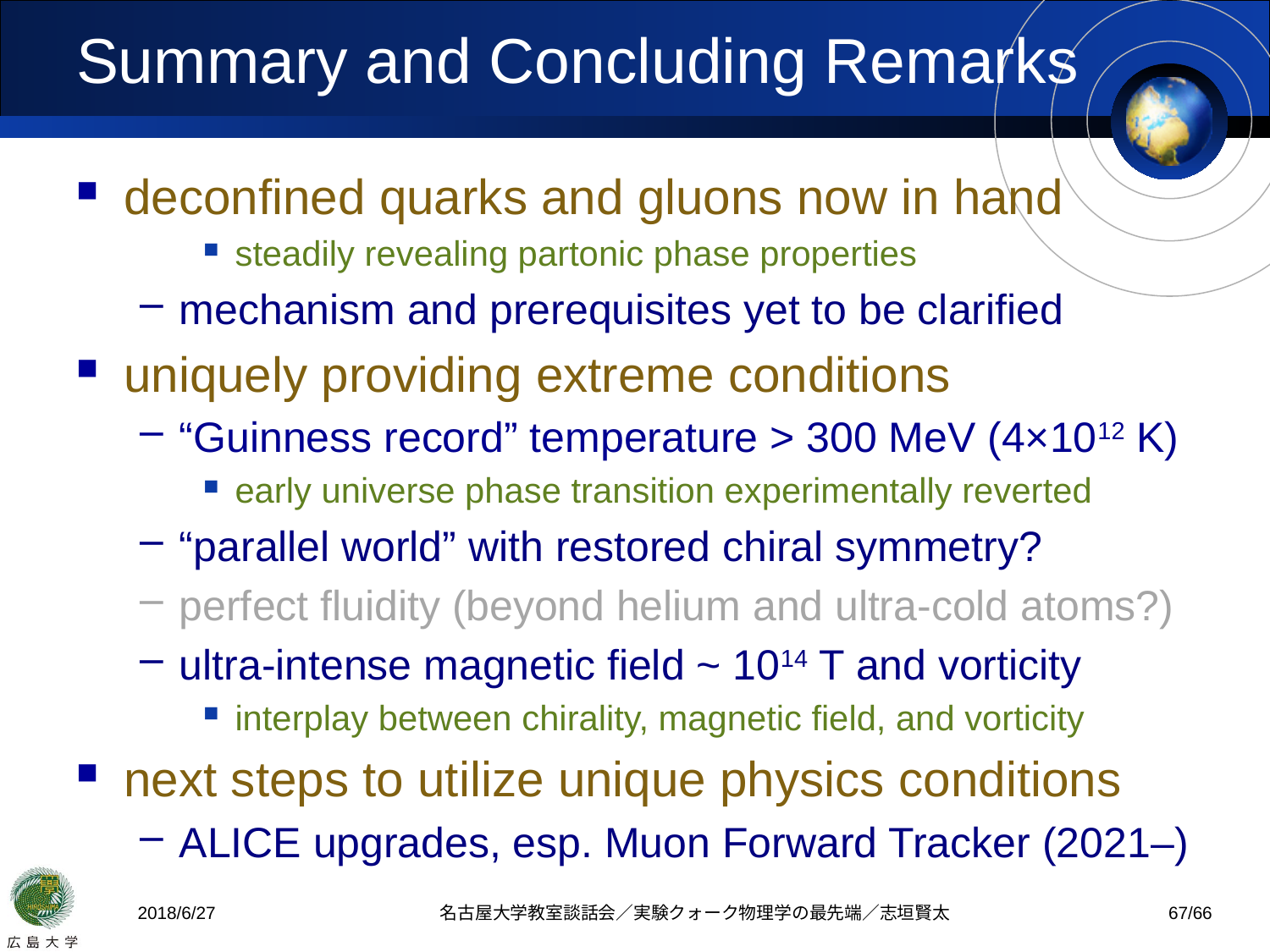

# Summary and Concluding Remarks
deconfined quarks and gluons now in hand
steadily revealing partonic phase properties
mechanism and prerequisites yet to be clarified
uniquely providing extreme conditions
“Guinness record” temperature > 300 MeV (4×1012 K)
early universe phase transition experimentally reverted
“parallel world” with restored chiral symmetry?
perfect fluidity (beyond helium and ultra-cold atoms?)
ultra-intense magnetic field ~ 1014 T and vorticity
interplay between chirality, magnetic field, and vorticity
next steps to utilize unique physics conditions
ALICE upgrades, esp. Muon Forward Tracker (2021–)
2018/6/27
名古屋大学教室談話会／実験クォーク物理学の最先端／志垣賢太
67/66